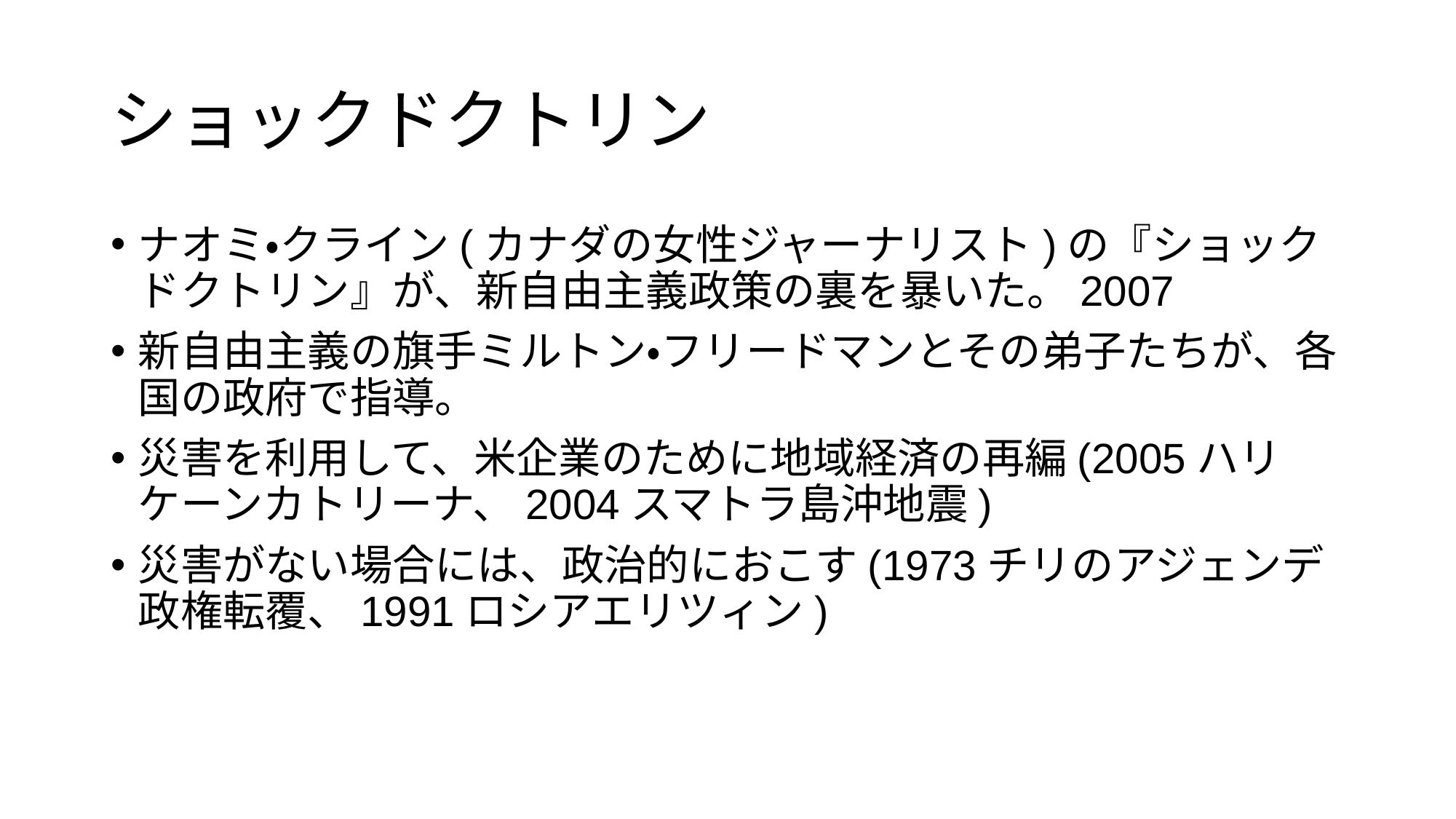

# ショックドクトリン
ナオミ・クライン(カナダの女性ジャーナリスト)の『ショックドクトリン』が、新自由主義政策の裏を暴いた。2007
新自由主義の旗手ミルトン・フリードマンとその弟子たちが、各国の政府で指導。
災害を利用して、米企業のために地域経済の再編(2005ハリケーンカトリーナ、2004スマトラ島沖地震)
災害がない場合には、政治的におこす(1973チリのアジェンデ政権転覆、1991ロシアエリツィン)